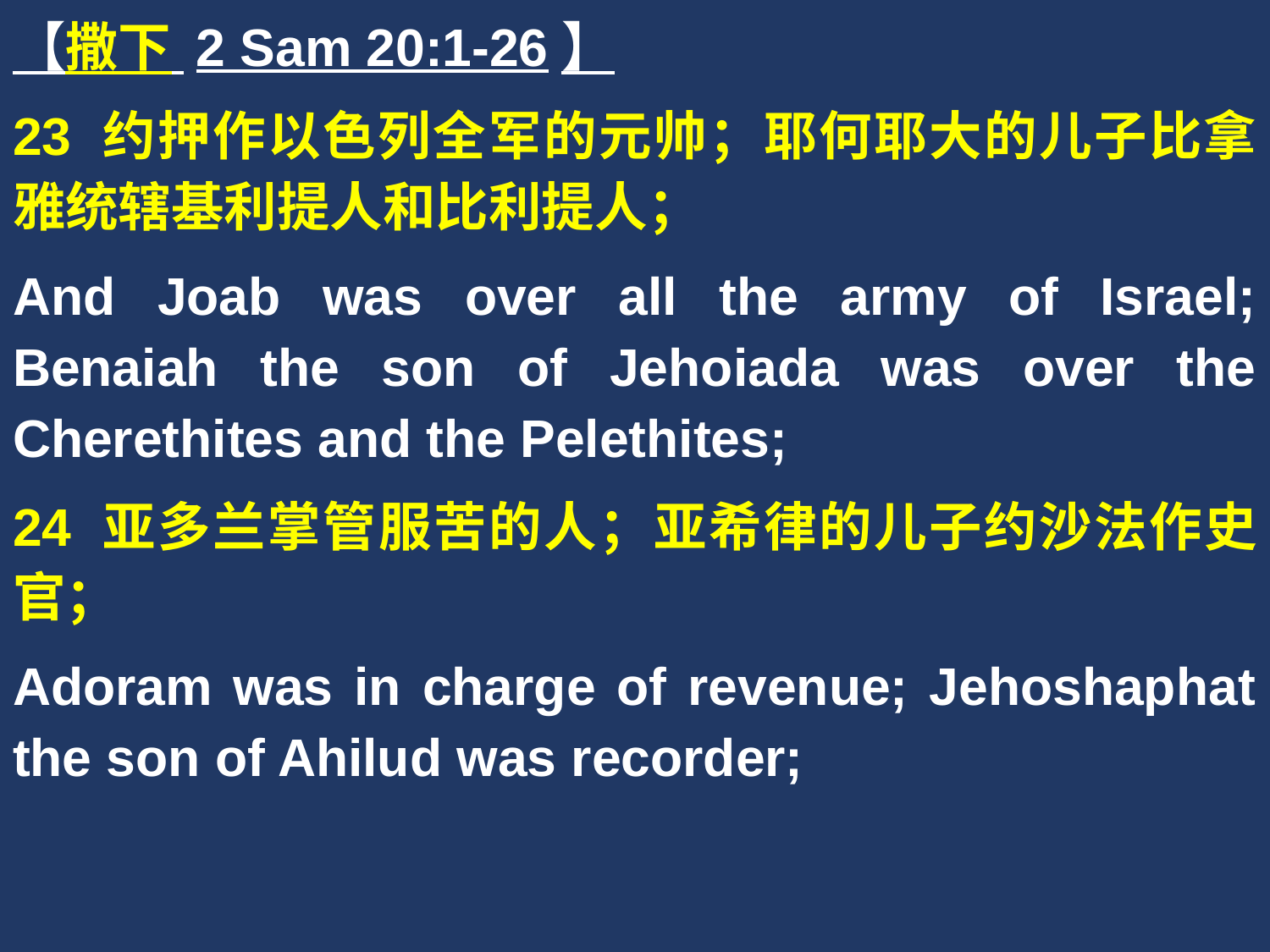

【撒下 2 Sam 20:1-26】
23 约押作以色列全军的元帅；耶何耶大的儿子比拿雅统辖基利提人和比利提人；
And Joab was over all the army of Israel; Benaiah the son of Jehoiada was over the Cherethites and the Pelethites;
24 亚多兰掌管服苦的人；亚希律的儿子约沙法作史官；
Adoram was in charge of revenue; Jehoshaphat the son of Ahilud was recorder;